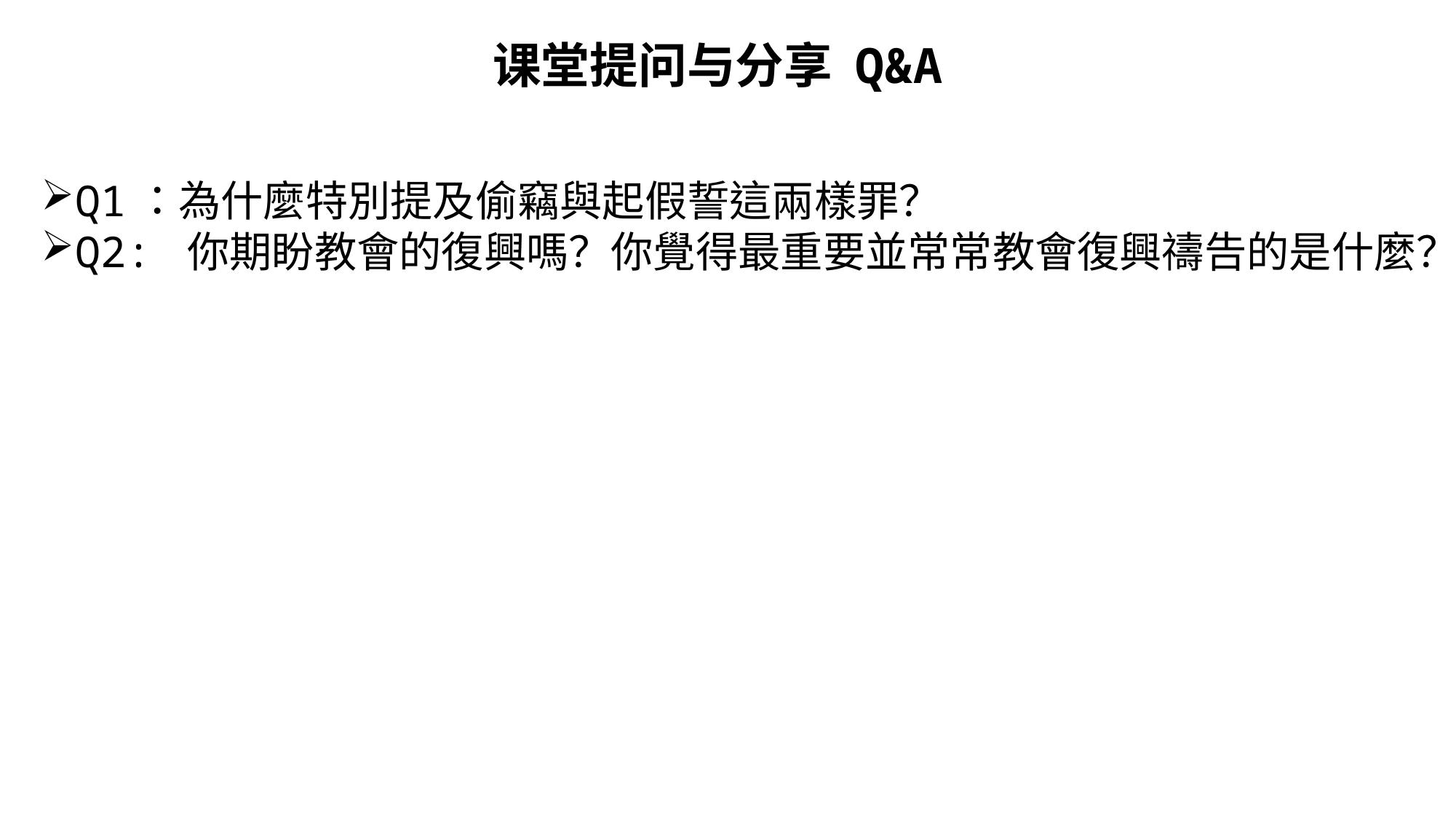

课堂提问与分享 Q&A

Q1：為什麼特別提及偷竊與起假誓這兩樣罪？
Q2: 你期盼教會的復興嗎？你覺得最重要並常常教會復興禱告的是什麼？